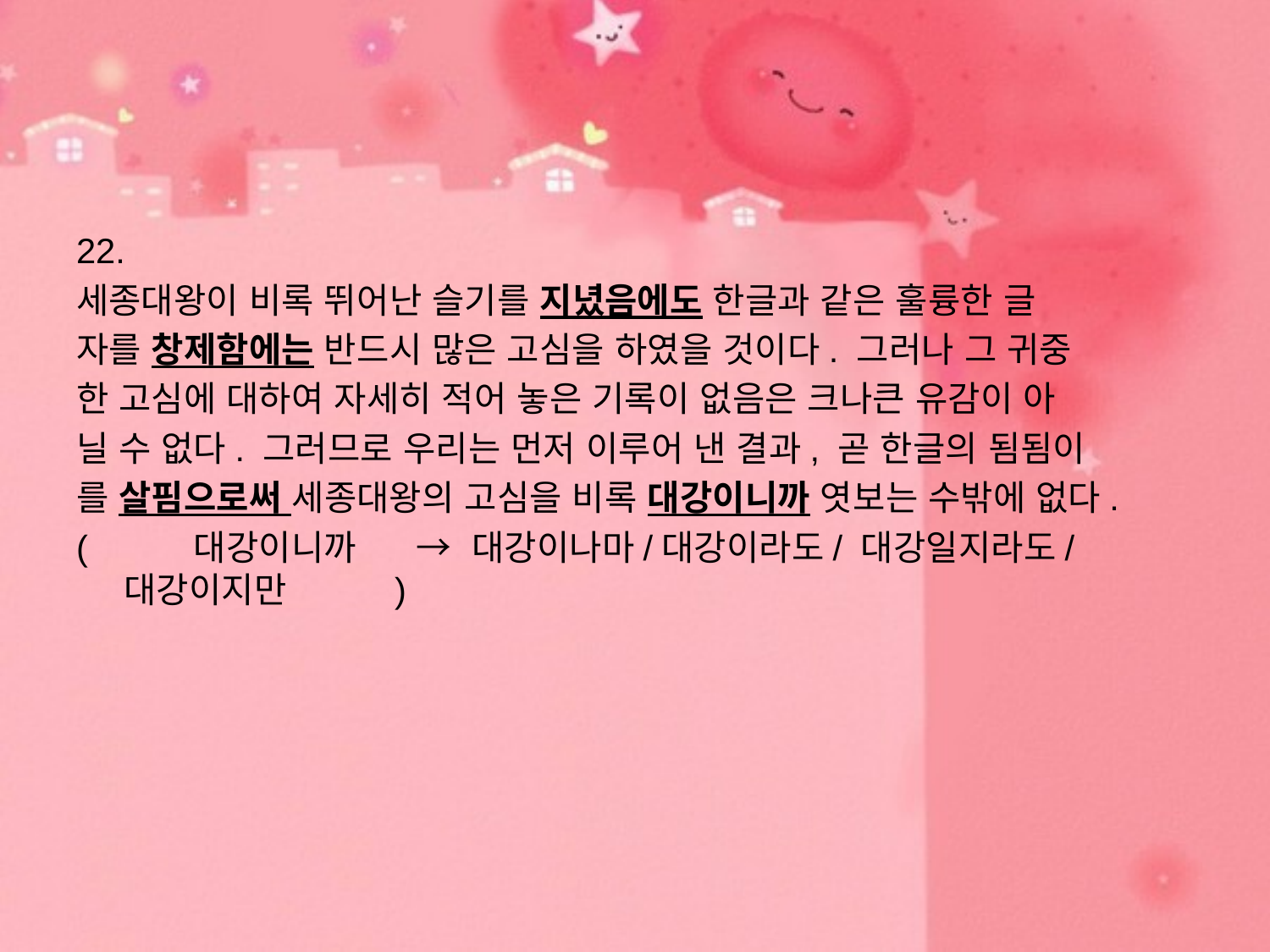

#
22.
세종대왕이 비록 뛰어난 슬기를 지녔음에도 한글과 같은 훌륭한 글
자를 창제함에는 반드시 많은 고심을 하였을 것이다. 그러나 그 귀중
한 고심에 대하여 자세히 적어 놓은 기록이 없음은 크나큰 유감이 아
닐 수 없다. 그러므로 우리는 먼저 이루어 낸 결과, 곧 한글의 됨됨이
를 살핌으로써 세종대왕의 고심을 비록 대강이니까 엿보는 수밖에 없다.
(          대강이니까      →  대강이나마/대강이라도/ 대강일지라도/대강이지만          )